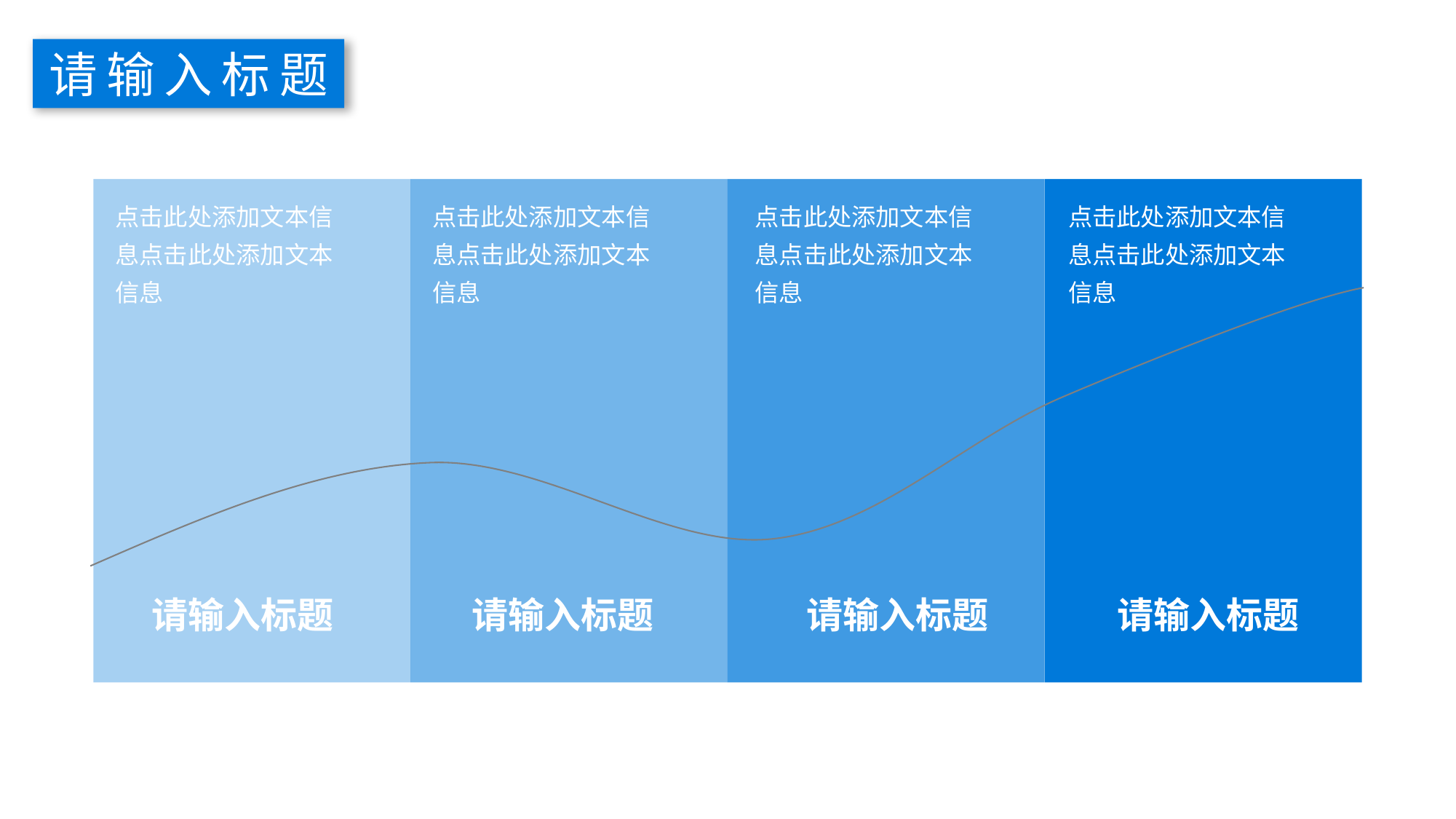

请输入标题

点击此处添加文本信息点击此处添加文本信息
请输入标题

点击此处添加文本信息点击此处添加文本信息
请输入标题

点击此处添加文本信息点击此处添加文本信息
请输入标题

点击此处添加文本信息点击此处添加文本信息
请输入标题